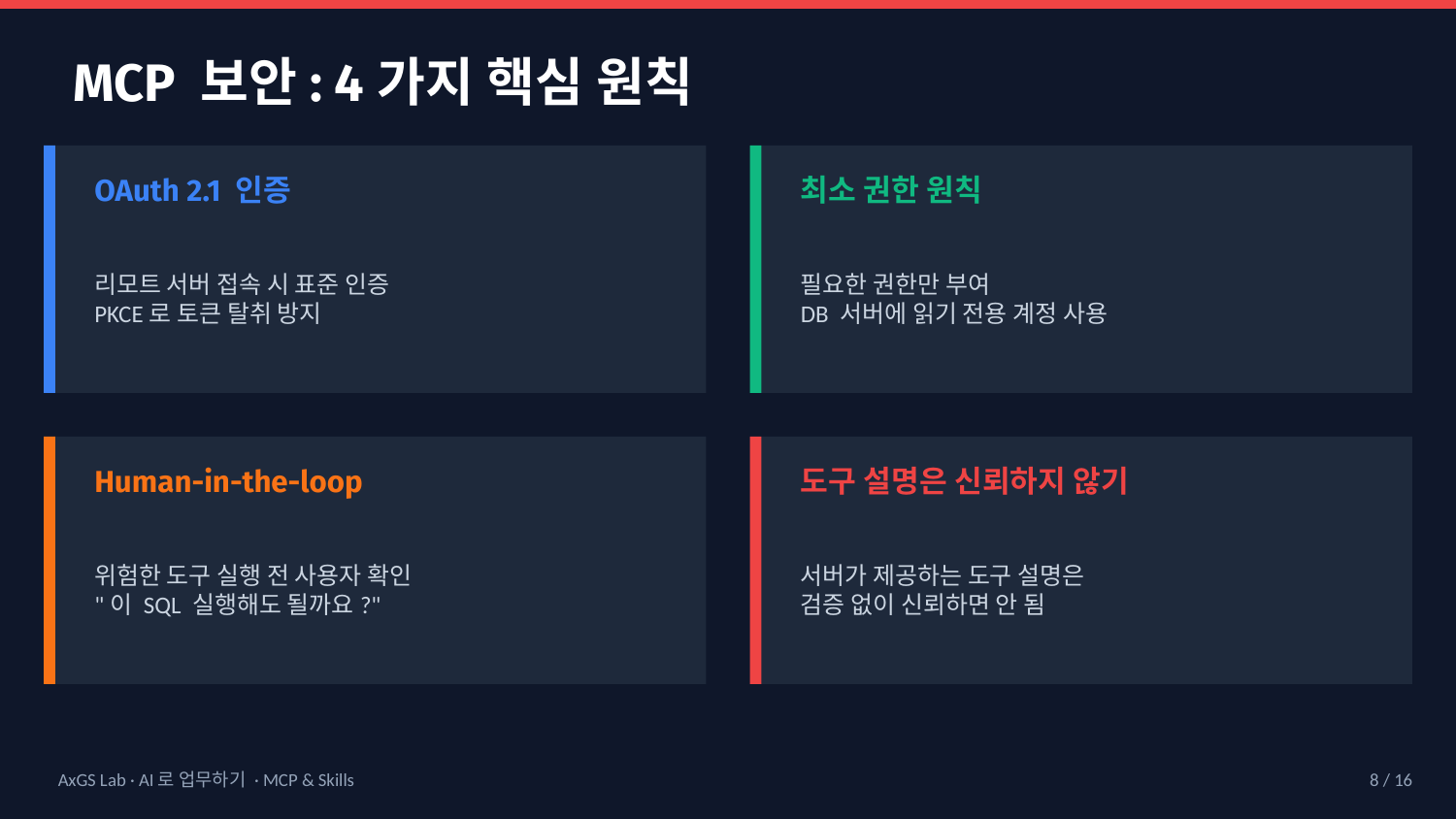

MCP 보안: 4가지 핵심 원칙

OAuth 2.1 인증
최소 권한 원칙
리모트 서버 접속 시 표준 인증
PKCE로 토큰 탈취 방지
필요한 권한만 부여
DB 서버에 읽기 전용 계정 사용

Human-in-the-loop
도구 설명은 신뢰하지 않기
위험한 도구 실행 전 사용자 확인
"이 SQL 실행해도 될까요?"
서버가 제공하는 도구 설명은
검증 없이 신뢰하면 안 됨
AxGS Lab · AI로 업무하기 · MCP & Skills
8 / 16